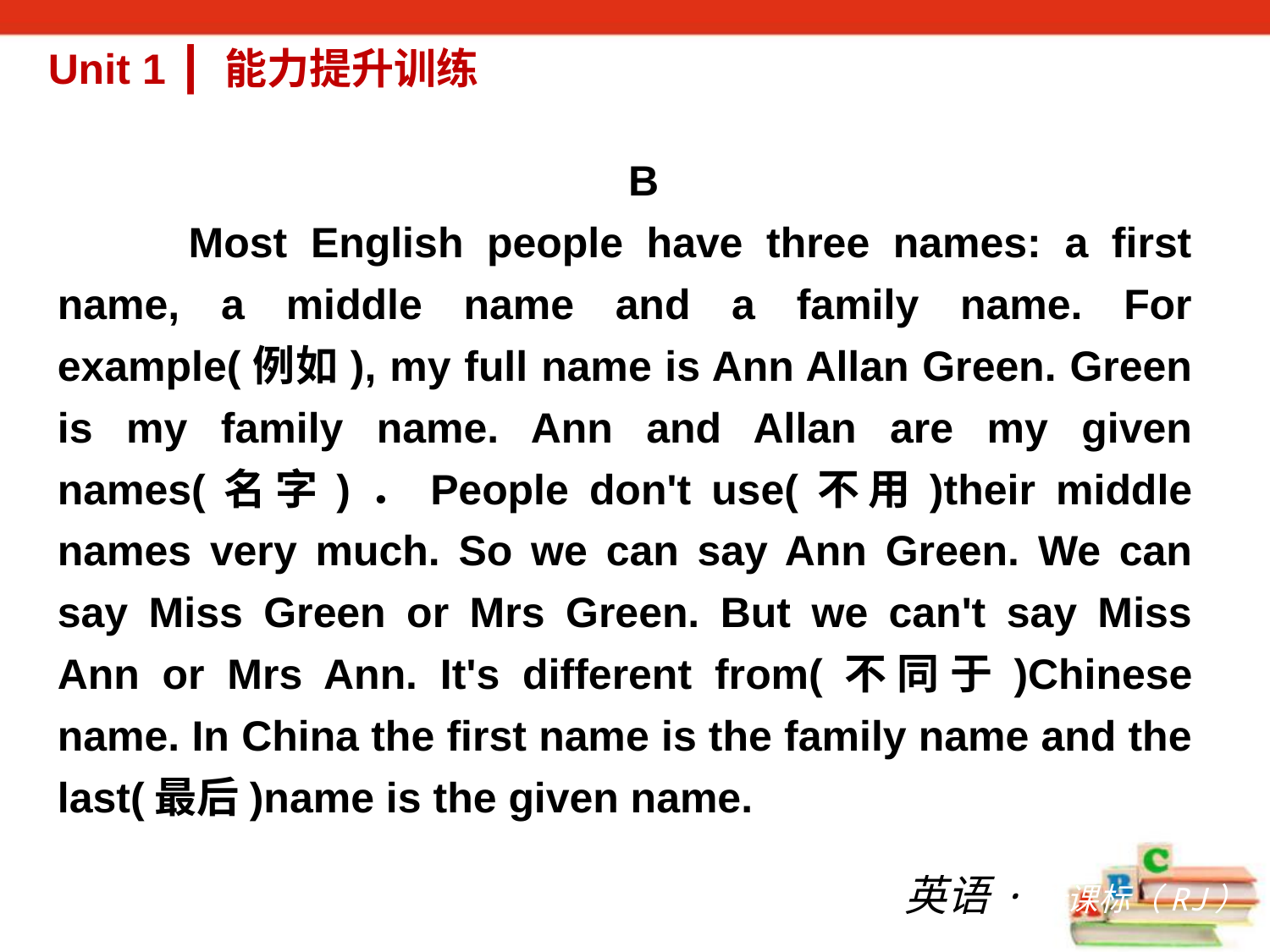

Unit 1 ┃ 能力提升训练
B
    Most English people have three names: a first name, a middle name and a family name. For example(例如), my full name is Ann Allan Green. Green is my family name. Ann and Allan are my given names(名字)．People don't use(不用)their middle names very much. So we can say Ann Green. We can say Miss Green or Mrs Green. But we can't say Miss Ann or Mrs Ann. It's different from(不同于)Chinese name. In China the first name is the family name and the last(最后)name is the given name.
英语·新课标（RJ）